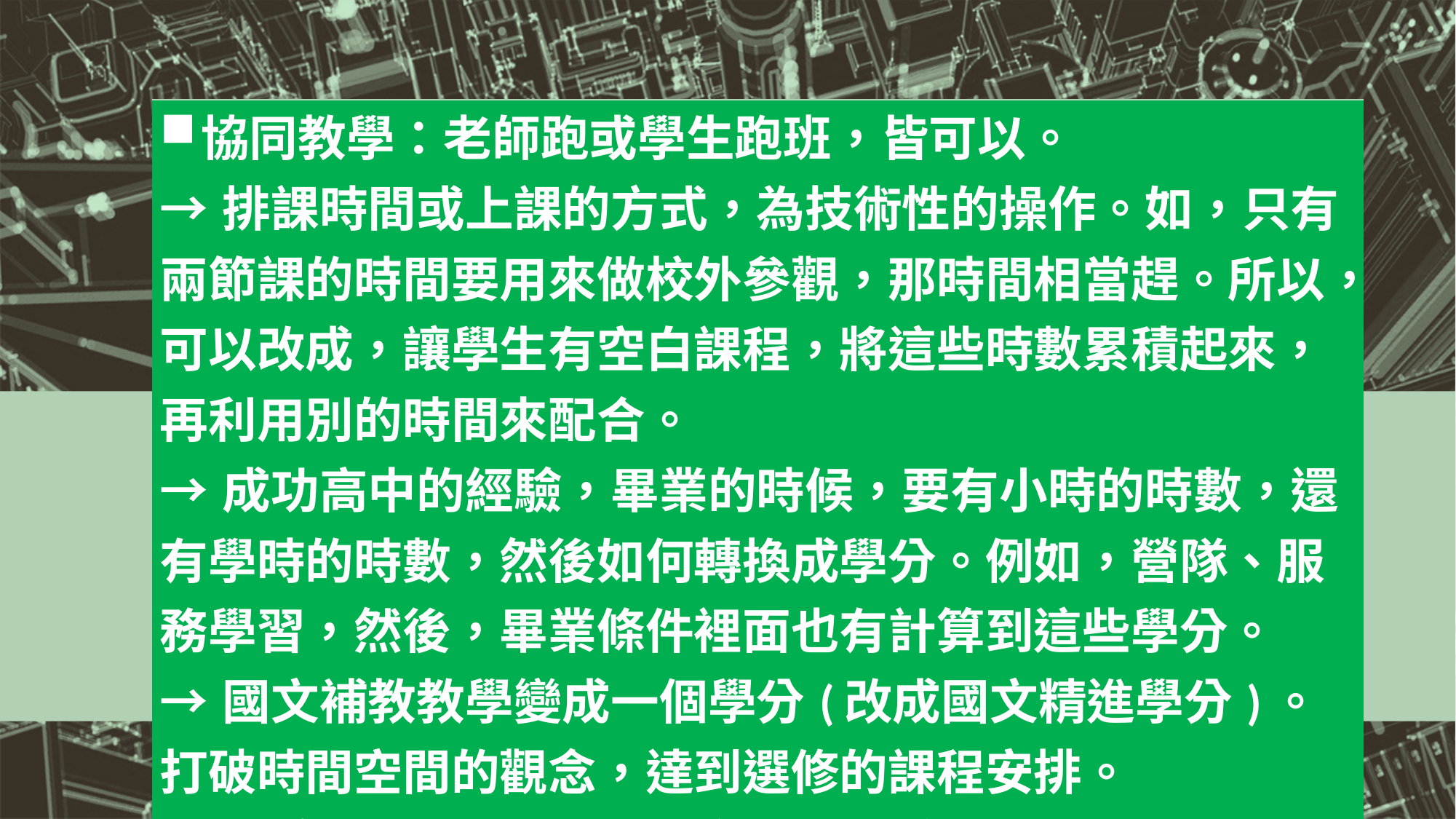

| 協同教學：老師跑或學生跑班，皆可以。 →排課時間或上課的方式，為技術性的操作。如，只有兩節課的時間要用來做校外參觀，那時間相當趕。所以，可以改成，讓學生有空白課程，將這些時數累積起來，再利用別的時間來配合。 →成功高中的經驗，畢業的時候，要有小時的時數，還有學時的時數，然後如何轉換成學分。例如，營隊、服務學習，然後，畢業條件裡面也有計算到這些學分。 →國文補教教學變成一個學分(改成國文精進學分)。打破時間空間的觀念，達到選修的課程安排。 →單位用學時，或小時，然後不一定使用周間的時間。 |
| --- |